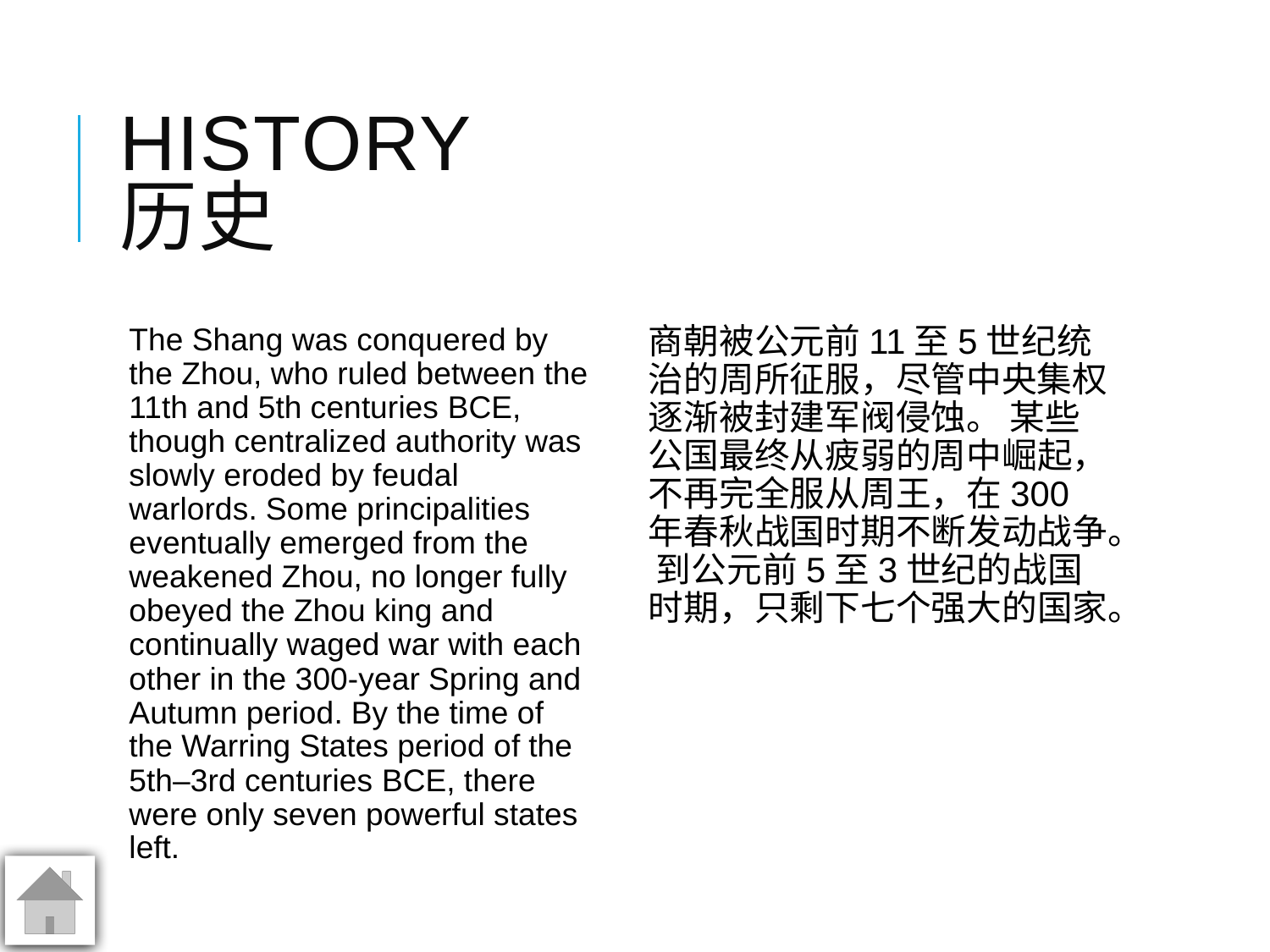

# HISTORY 历史
The Shang was conquered by the Zhou, who ruled between the 11th and 5th centuries BCE, though centralized authority was slowly eroded by feudal warlords. Some principalities eventually emerged from the weakened Zhou, no longer fully obeyed the Zhou king and continually waged war with each other in the 300-year Spring and Autumn period. By the time of the Warring States period of the 5th–3rd centuries BCE, there were only seven powerful states left.

商朝被公元前11至5世纪统治的周所征服，尽管中央集权逐渐被封建军阀侵蚀。 某些公国最终从疲弱的周中崛起，不再完全服从周王，在300年春秋战国时期不断发动战争。 到公元前5至3世纪的战国时期，只剩下七个强大的国家。